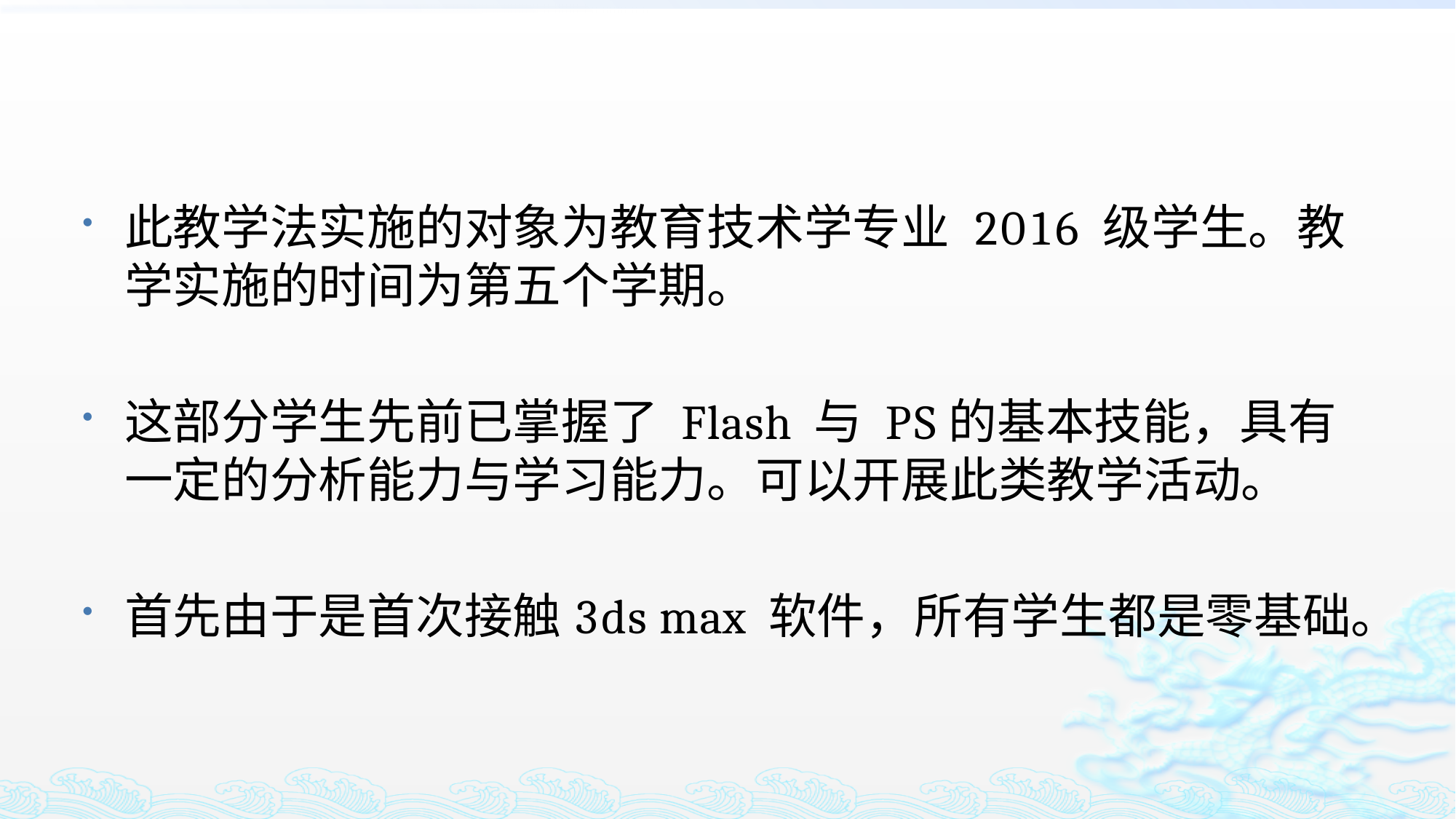

#
此教学法实施的对象为教育技术学专业 2016 级学生。教学实施的时间为第五个学期。

这部分学生先前已掌握了 Flash 与 PS的基本技能，具有一定的分析能力与学习能力。可以开展此类教学活动。

首先由于是首次接触3ds max 软件，所有学生都是零基础。